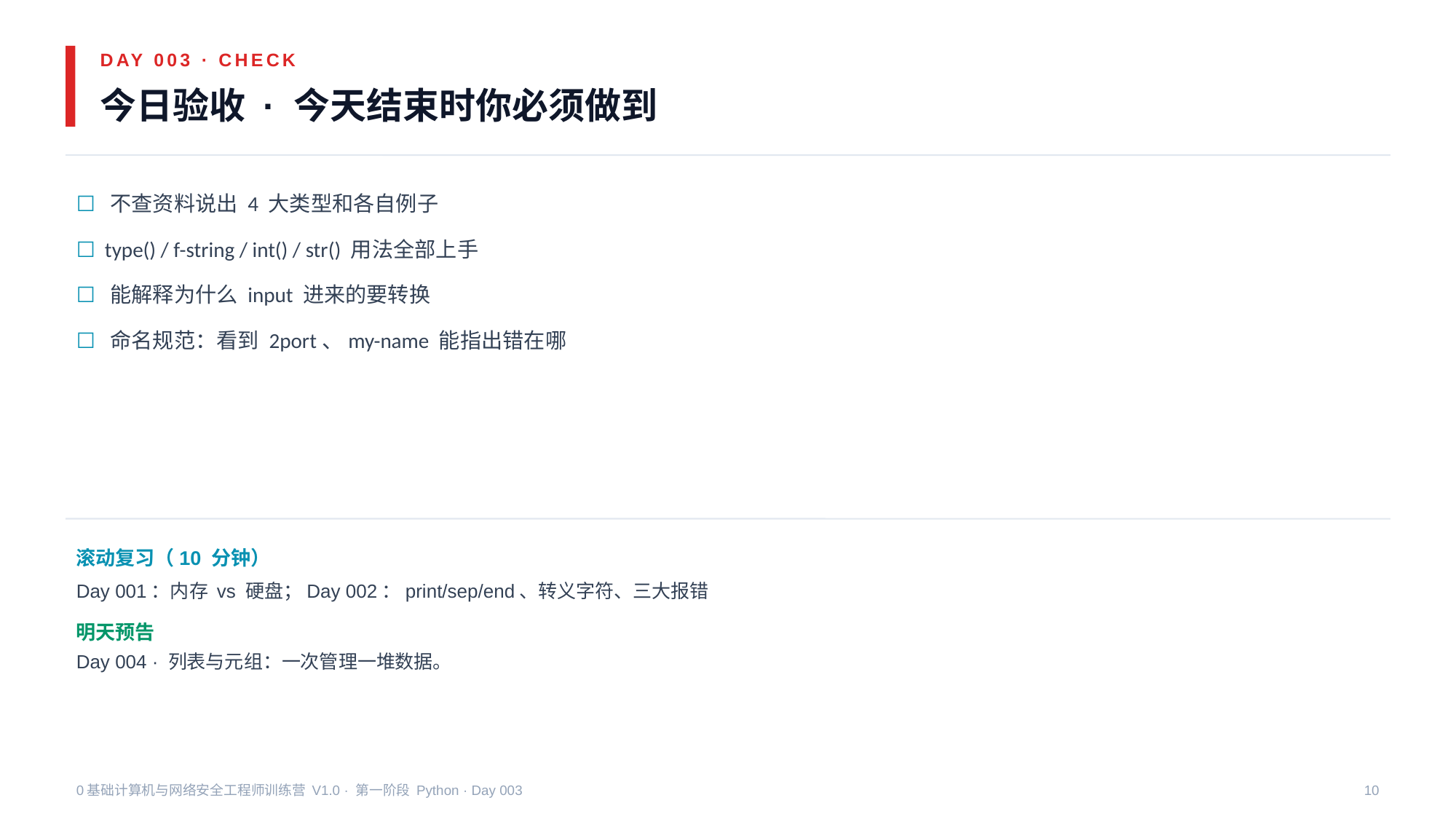

DAY 003 · CHECK

今日验收 · 今天结束时你必须做到

☐  不查资料说出 4 大类型和各自例子
☐  type() / f-string / int() / str() 用法全部上手
☐  能解释为什么 input 进来的要转换
☐  命名规范：看到 2port、my-name 能指出错在哪

滚动复习（10 分钟）
Day 001：内存 vs 硬盘；Day 002：print/sep/end、转义字符、三大报错
明天预告
Day 004 · 列表与元组：一次管理一堆数据。
0基础计算机与网络安全工程师训练营 V1.0 · 第一阶段 Python · Day 003
10